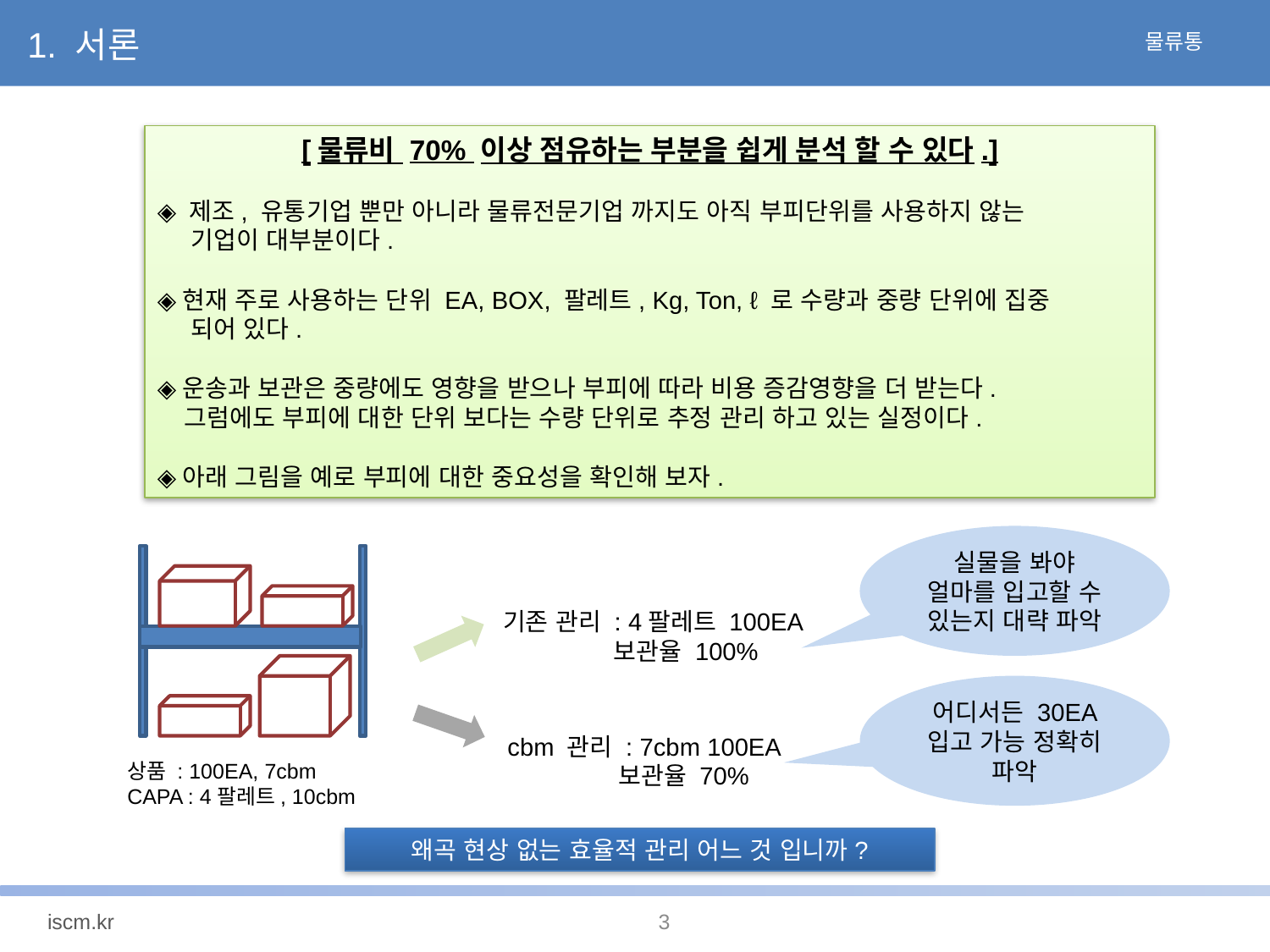

1. 서론
[물류비 70% 이상 점유하는 부분을 쉽게 분석 할 수 있다.]

◈ 제조, 유통기업 뿐만 아니라 물류전문기업 까지도 아직 부피단위를 사용하지 않는
    기업이 대부분이다.

◈현재 주로 사용하는 단위 EA, BOX, 팔레트, Kg, Ton, ℓ 로 수량과 중량 단위에 집중
    되어 있다.

◈운송과 보관은 중량에도 영향을 받으나 부피에 따라 비용 증감영향을 더 받는다.
   그럼에도 부피에 대한 단위 보다는 수량 단위로 추정 관리 하고 있는 실정이다.

◈아래 그림을 예로 부피에 대한 중요성을 확인해 보자.
실물을 봐야
얼마를 입고할 수 있는지 대략 파악

기존 관리 : 4팔레트 100EA
               보관율 100%

어디서든 30EA 입고 가능 정확히 파악

cbm 관리 : 7cbm 100EA
               보관율 70%
상품 : 100EA, 7cbm
CAPA : 4팔레트, 10cbm
왜곡 현상 없는 효율적 관리 어느 것 입니까?